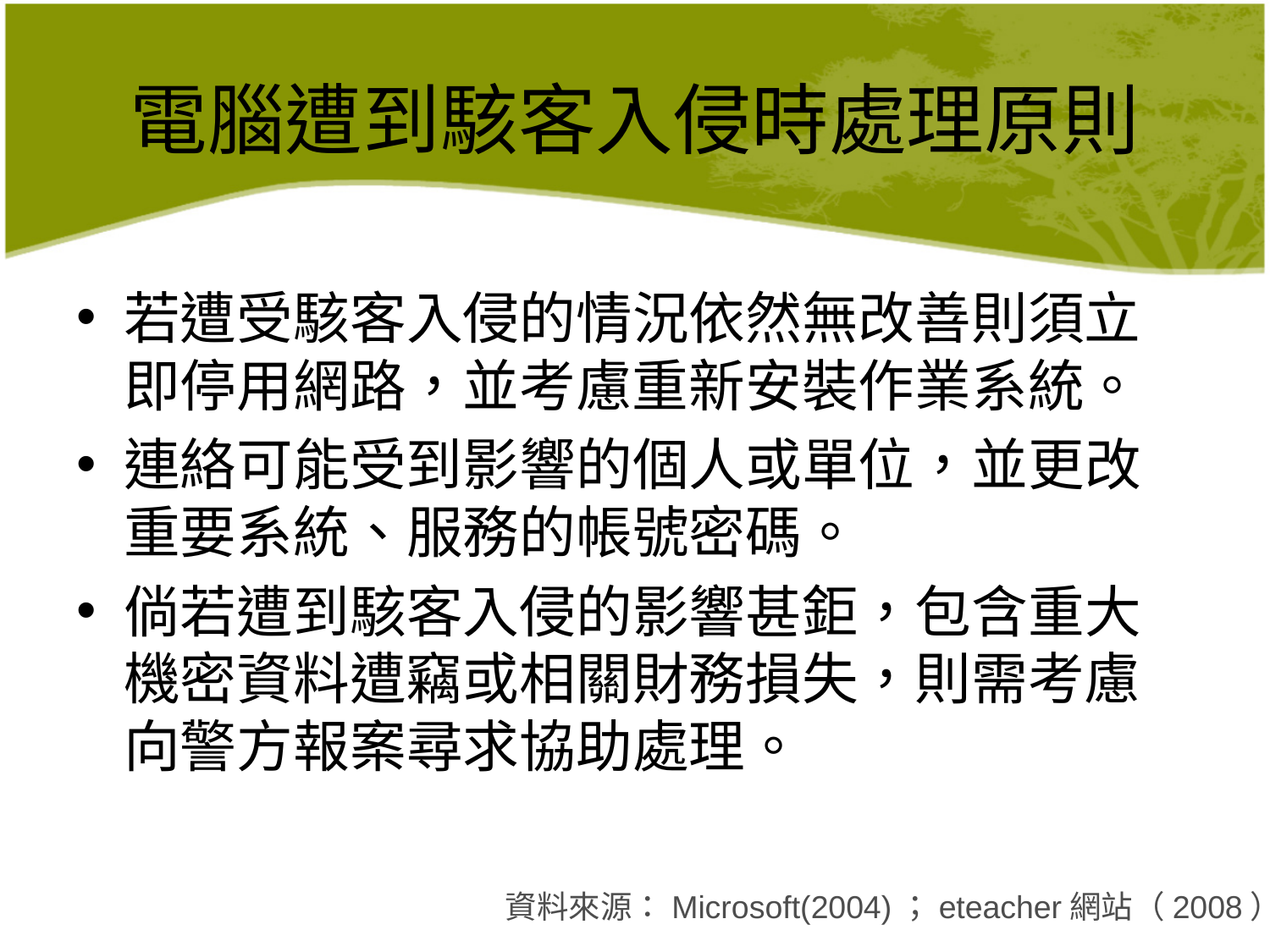

# 電腦遭到駭客入侵時處理原則
若遭受駭客入侵的情況依然無改善則須立即停用網路，並考慮重新安裝作業系統。
連絡可能受到影響的個人或單位，並更改重要系統、服務的帳號密碼。
倘若遭到駭客入侵的影響甚鉅，包含重大機密資料遭竊或相關財務損失，則需考慮向警方報案尋求協助處理。
資料來源：Microsoft(2004)；eteacher網站（2008）